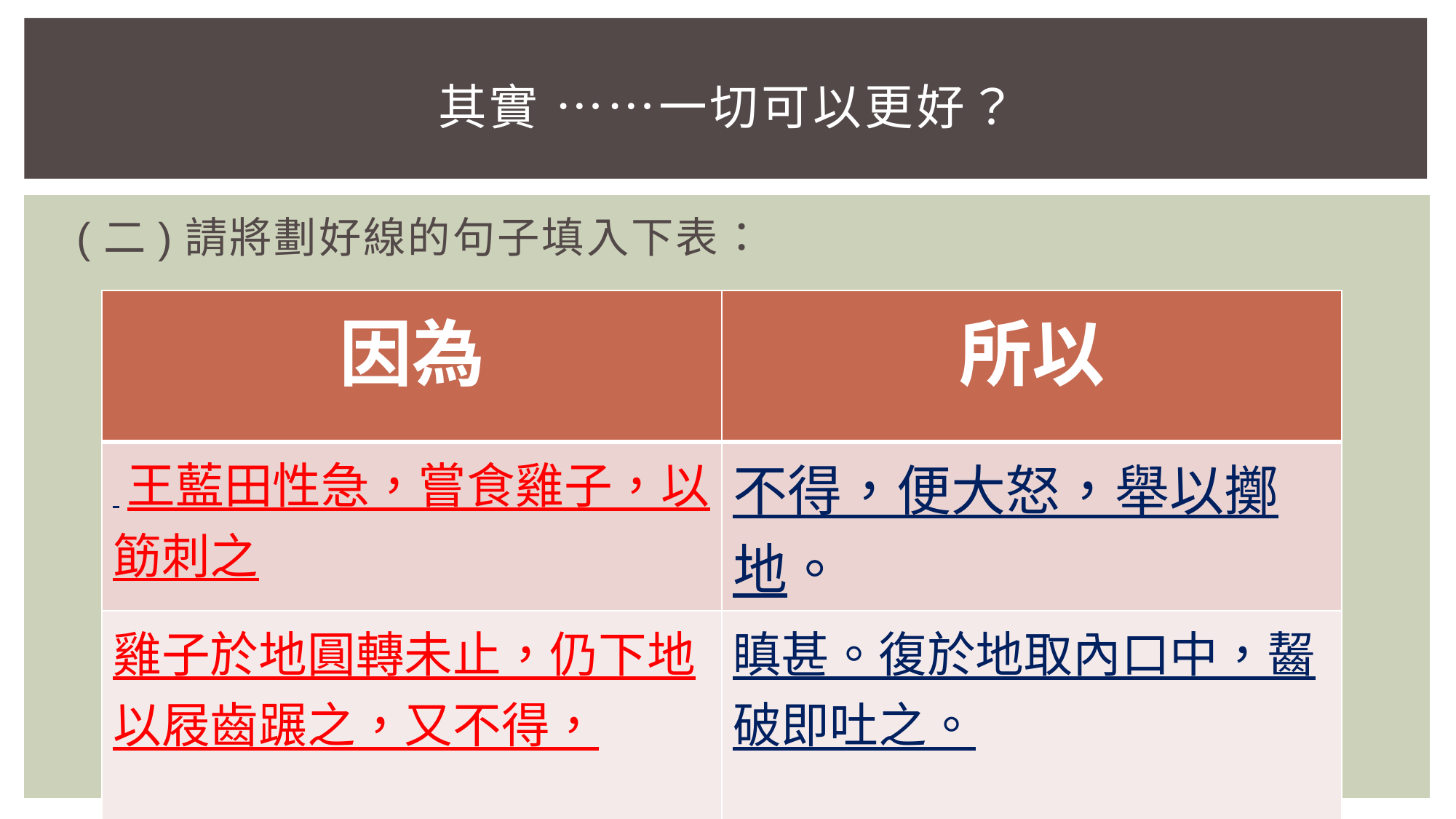

# 其實 ……一切可以更好？
(二)請將劃好線的句子填入下表：

| 因為 | 所以 |
| --- | --- |
| 王藍田性急，嘗食雞子，以筯刺之 | 不得，便大怒，舉以擲地。 |
| 雞子於地圓轉未止，仍下地以屐齒蹍之，又不得， | 瞋甚。復於地取內口中，齧破即吐之。 |